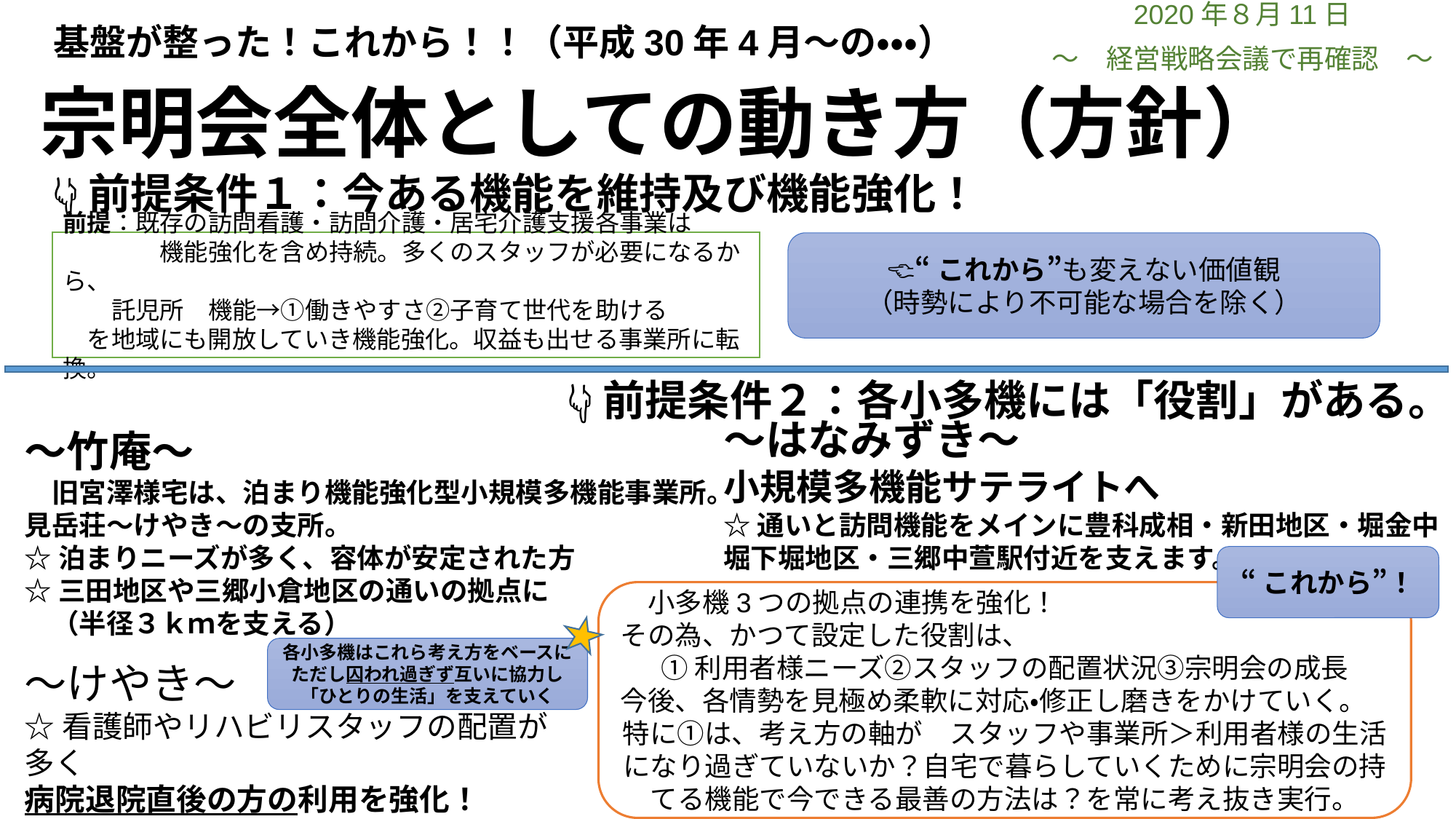

2020年８月11日
～　経営戦略会議で再確認　～
基盤が整った！これから！！（平成30年4月～の・・・）
# 宗明会全体としての動き方（方針）
👇前提条件１：今ある機能を維持及び機能強化！
前提：既存の訪問看護・訪問介護・居宅介護支援各事業は
　　　　機能強化を含め持続。多くのスタッフが必要になるから、
　　託児所　機能→①働きやすさ②子育て世代を助ける
　を地域にも開放していき機能強化。収益も出せる事業所に転換。
👈“これから”も変えない価値観
（時勢により不可能な場合を除く）

👇前提条件２：各小多機には「役割」がある。
～はなみずき～
小規模多機能サテライトへ
☆通いと訪問機能をメインに豊科成相・新田地区・堀金中堀下堀地区・三郷中萱駅付近を支えます。
～竹庵～
　旧宮澤様宅は、泊まり機能強化型小規模多機能事業所。
見岳荘～けやき～の支所。
☆泊まりニーズが多く、容体が安定された方
☆三田地区や三郷小倉地区の通いの拠点に
　（半径３ｋｍを支える）
“これから”！
　小多機3つの拠点の連携を強化！
その為、かつて設定した役割は、
①利用者様ニーズ②スタッフの配置状況③宗明会の成長
今後、各情勢を見極め柔軟に対応・修正し磨きをかけていく。
特に①は、考え方の軸が　スタッフや事業所＞利用者様の生活
になり過ぎていないか？自宅で暮らしていくために宗明会の持てる機能で今できる最善の方法は？を常に考え抜き実行。

各小多機はこれら考え方をベースにただし囚われ過ぎず互いに協力し「ひとりの生活」を支えていく
～けやき～
☆看護師やリハビリスタッフの配置が多く
病院退院直後の方の利用を強化！